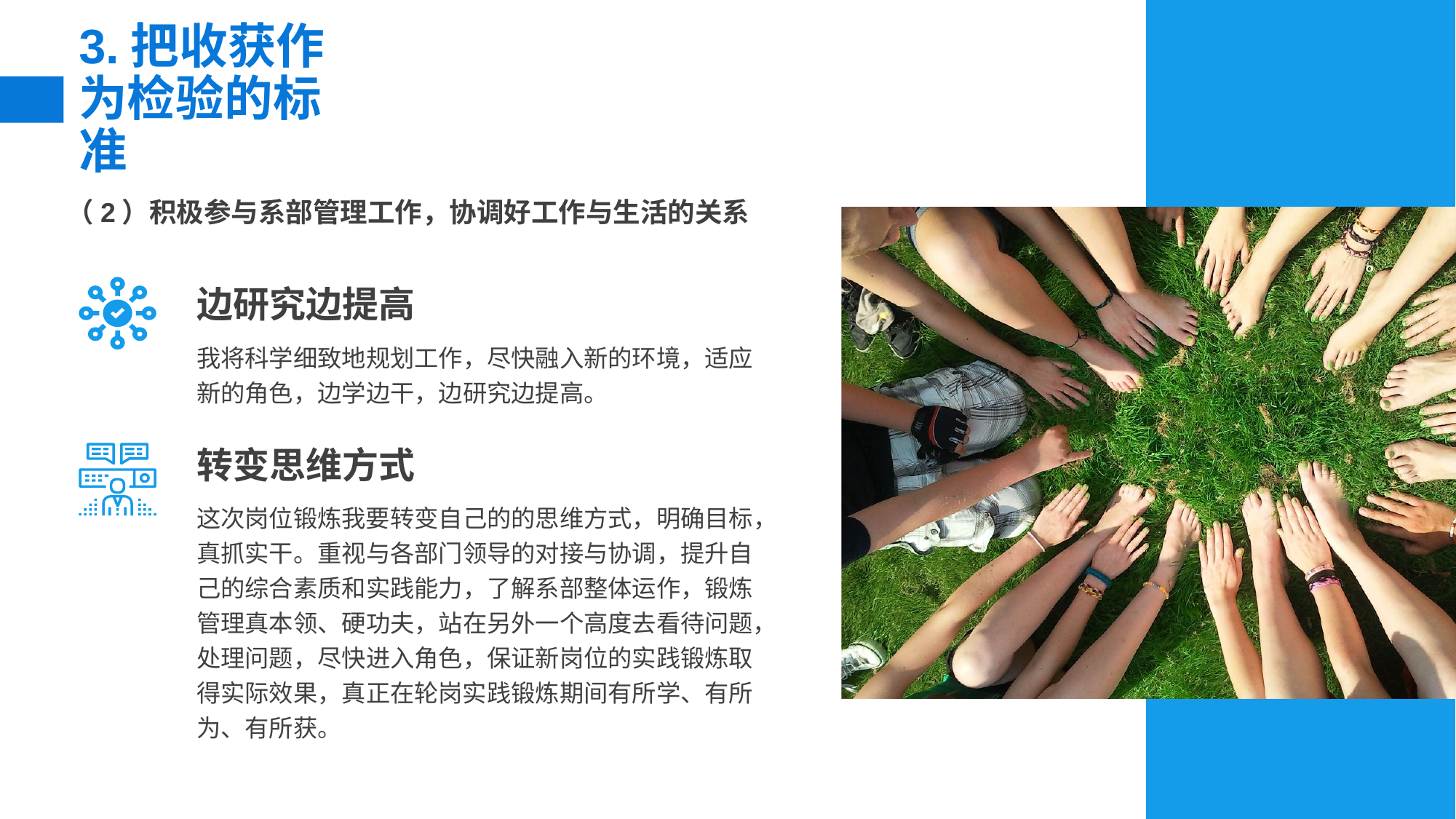

3.把收获作为检验的标准
（2）积极参与系部管理工作，协调好工作与生活的关系

边研究边提高

我将科学细致地规划工作，尽快融入新的环境，适应新的角色，边学边干，边研究边提高。
转变思维方式

这次岗位锻炼我要转变自己的的思维方式，明确目标，真抓实干。重视与各部门领导的对接与协调，提升自己的综合素质和实践能力，了解系部整体运作，锻炼管理真本领、硬功夫，站在另外一个高度去看待问题，处理问题，尽快进入角色，保证新岗位的实践锻炼取得实际效果，真正在轮岗实践锻炼期间有所学、有所为、有所获。